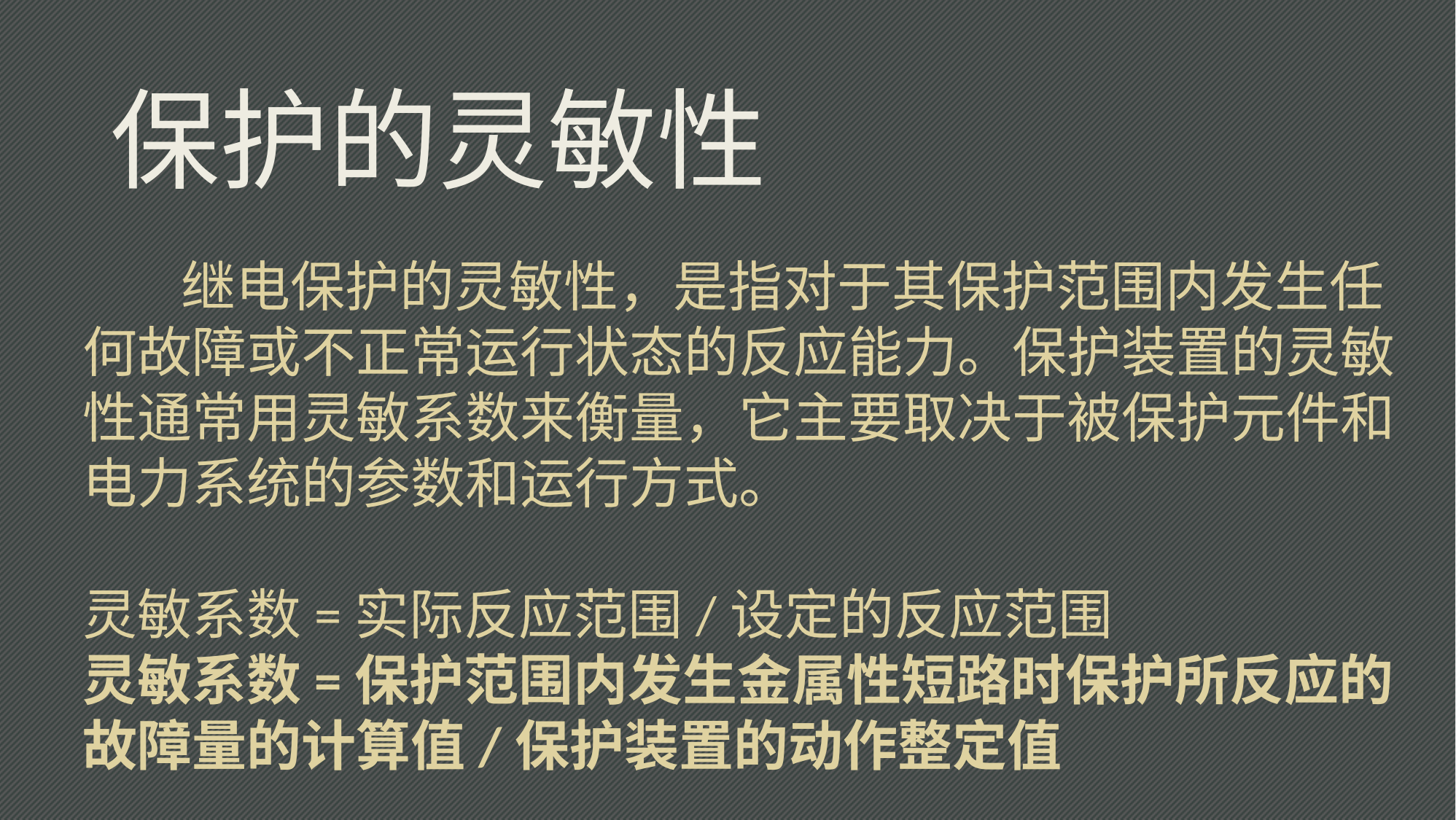

保护的灵敏性
       继电保护的灵敏性，是指对于其保护范围内发生任何故障或不正常运行状态的反应能力。保护装置的灵敏性通常用灵敏系数来衡量，它主要取决于被保护元件和电力系统的参数和运行方式。

灵敏系数=实际反应范围/设定的反应范围
灵敏系数=保护范围内发生金属性短路时保护所反应的故障量的计算值/保护装置的动作整定值